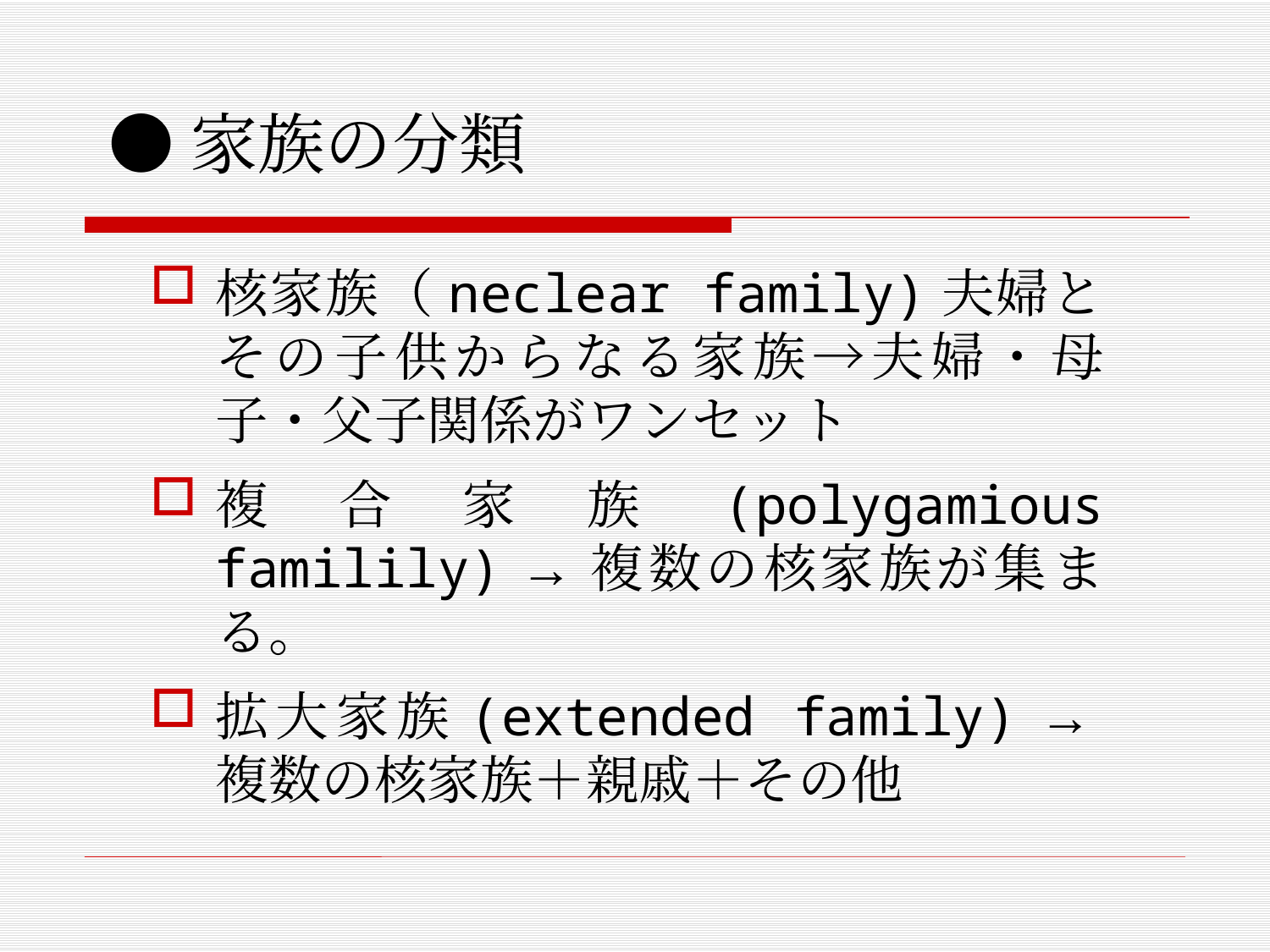

# ●家族の分類
核家族（neclear family)夫婦とその子供からなる家族→夫婦・母子・父子関係がワンセット
複合家族(polygamious familily) →複数の核家族が集まる。
拡大家族(extended family) →複数の核家族＋親戚＋その他